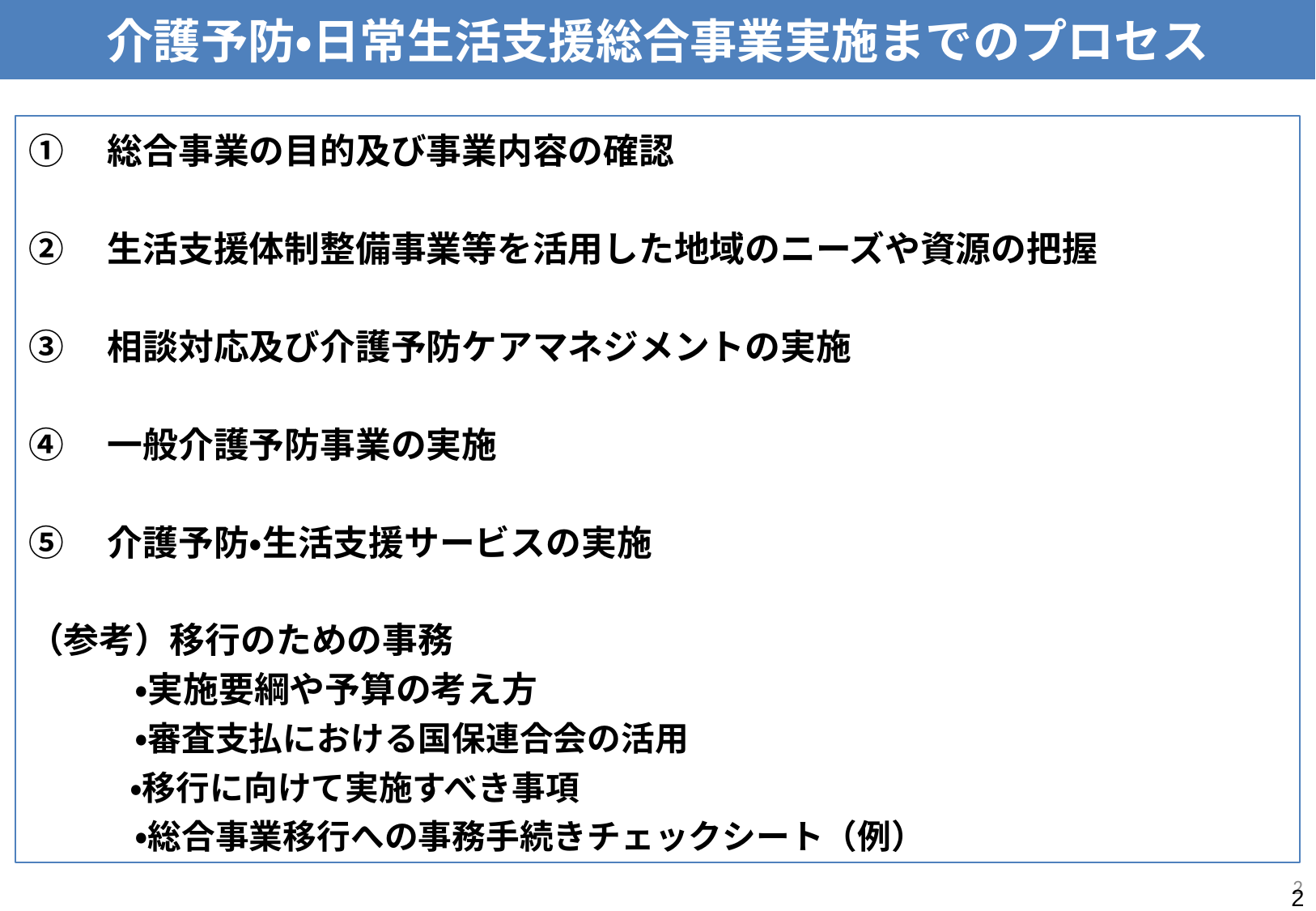

介護予防・日常生活支援総合事業実施までのプロセス
①　総合事業の目的及び事業内容の確認

②　生活支援体制整備事業等を活用した地域のニーズや資源の把握

③　相談対応及び介護予防ケアマネジメントの実施

④　一般介護予防事業の実施

⑤　介護予防・生活支援サービスの実施

（参考）移行のための事務
　　　・実施要綱や予算の考え方
　　　・審査支払における国保連合会の活用
　　　・移行に向けて実施すべき事項
　　　・総合事業移行への事務手続きチェックシート（例）
2
2